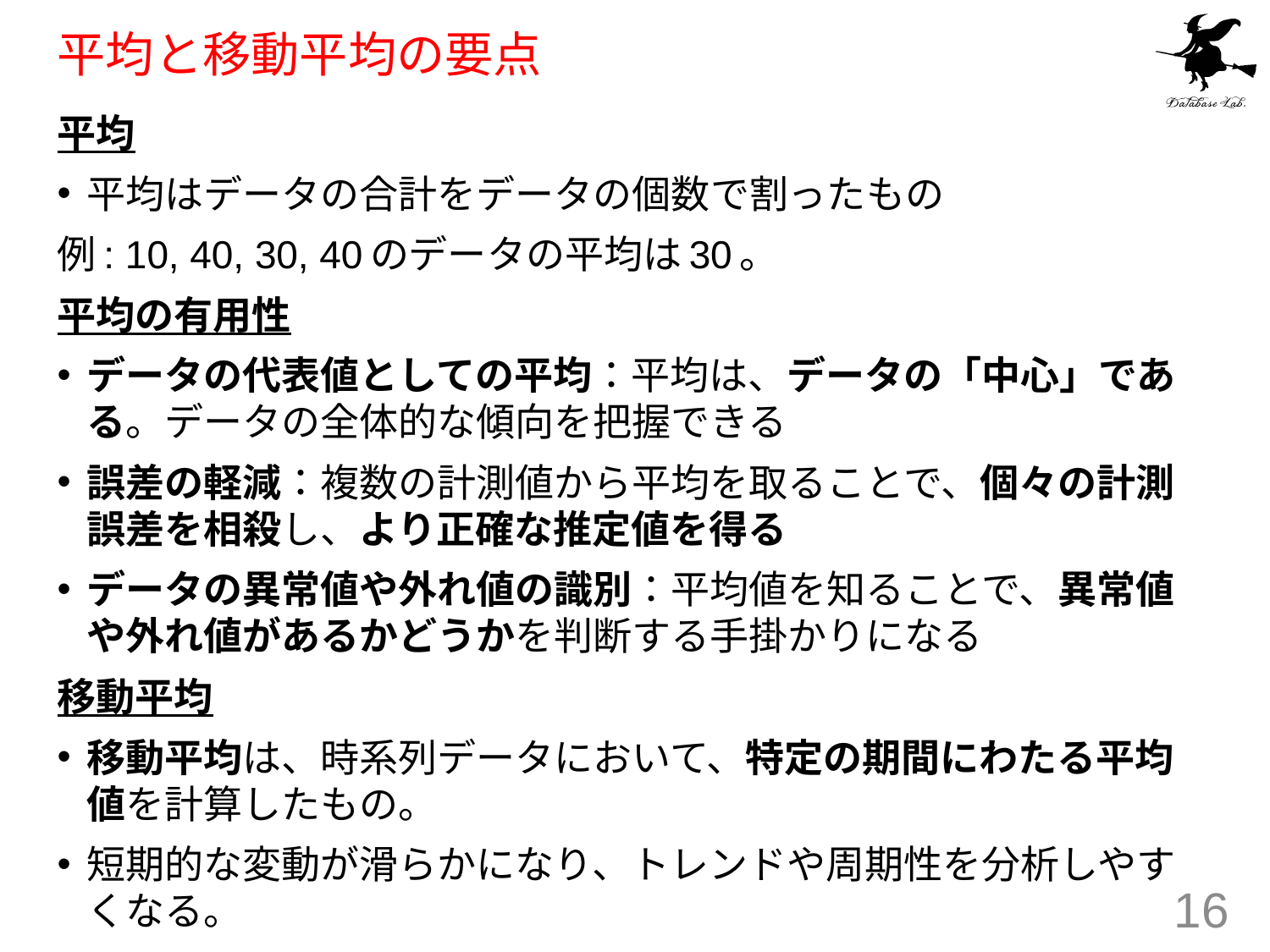

# 平均と移動平均の要点
平均
平均はデータの合計をデータの個数で割ったもの
例: 10, 40, 30, 40のデータの平均は30。
平均の有用性
データの代表値としての平均：平均は、データの「中心」である。データの全体的な傾向を把握できる
誤差の軽減：複数の計測値から平均を取ることで、個々の計測誤差を相殺し、より正確な推定値を得る
データの異常値や外れ値の識別：平均値を知ることで、異常値や外れ値があるかどうかを判断する手掛かりになる
移動平均
移動平均は、時系列データにおいて、特定の期間にわたる平均値を計算したもの。
短期的な変動が滑らかになり、トレンドや周期性を分析しやすくなる。

16